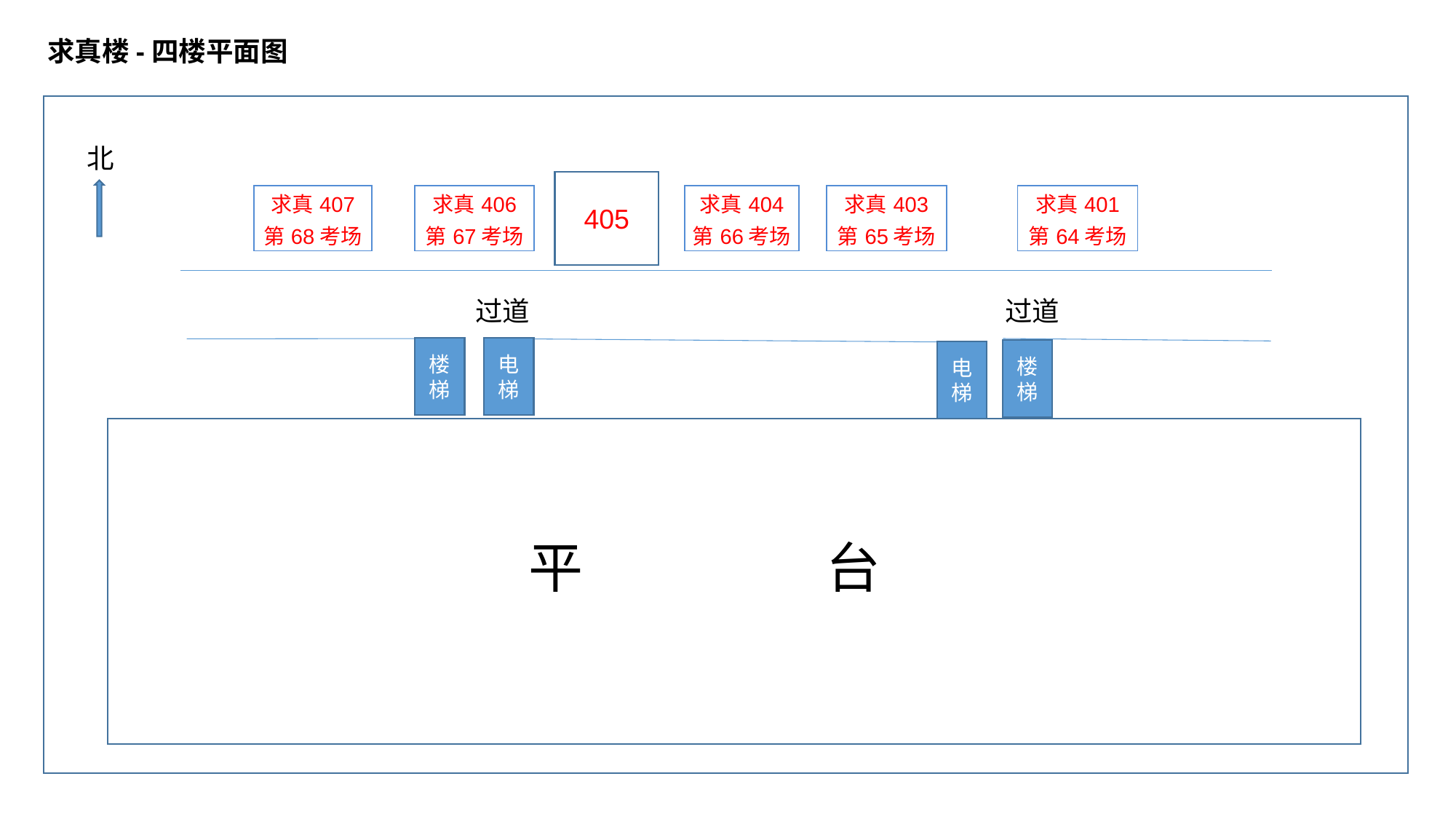

求真楼-四楼平面图

北

405
| 求真407 |
| --- |
| 第68考场 |
| 求真406 |
| --- |
| 第67考场 |
| 求真404 |
| --- |
| 第66考场 |
| 求真403 |
| --- |
| 第65考场 |
| 求真401 |
| --- |
| 第64考场 |
过道
过道
楼梯
电梯
楼梯
电梯

平                    台